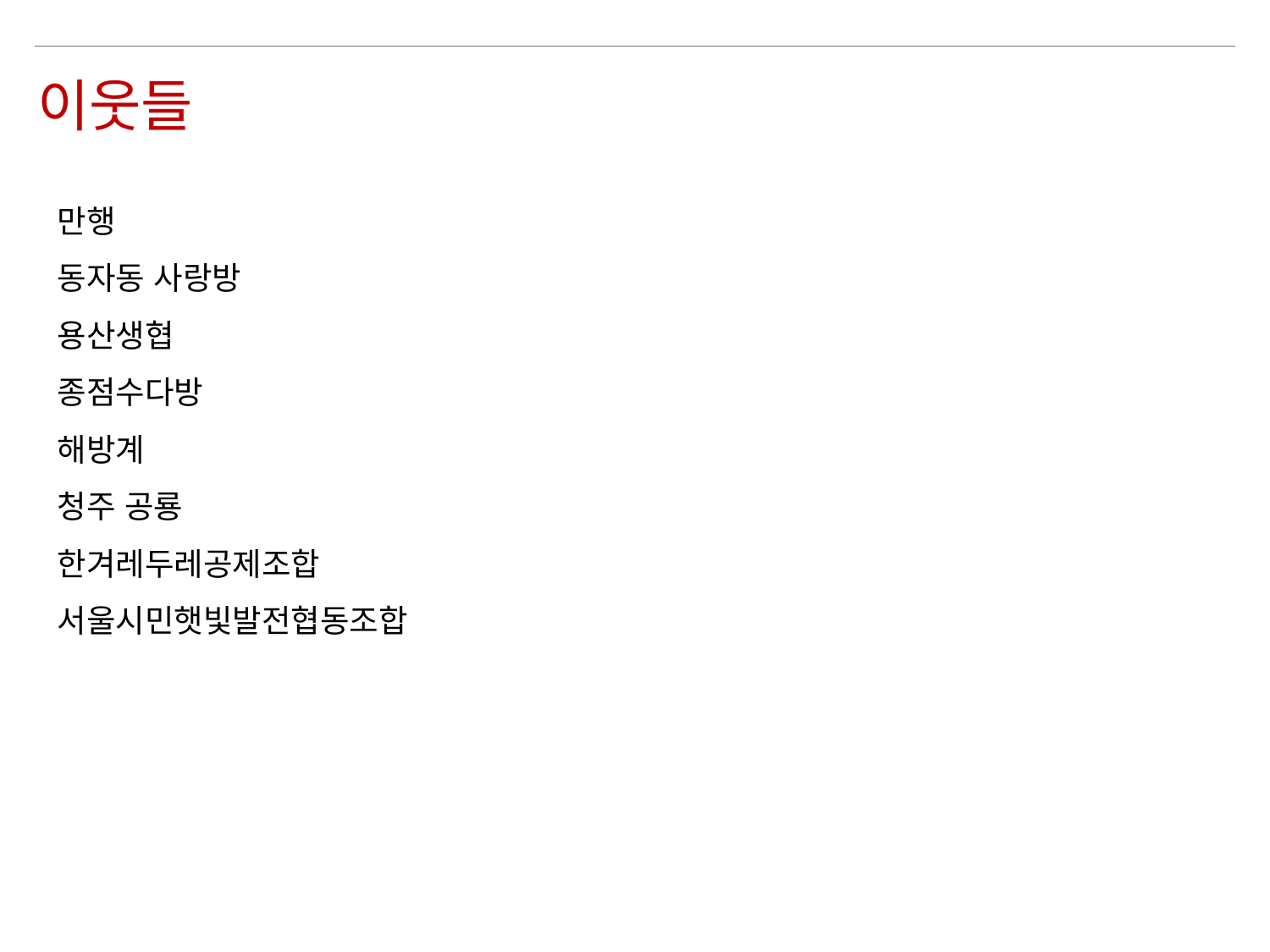

이웃들
만행
동자동 사랑방
용산생협
종점수다방
해방계
청주 공룡
한겨레두레공제조합
서울시민햇빛발전협동조합